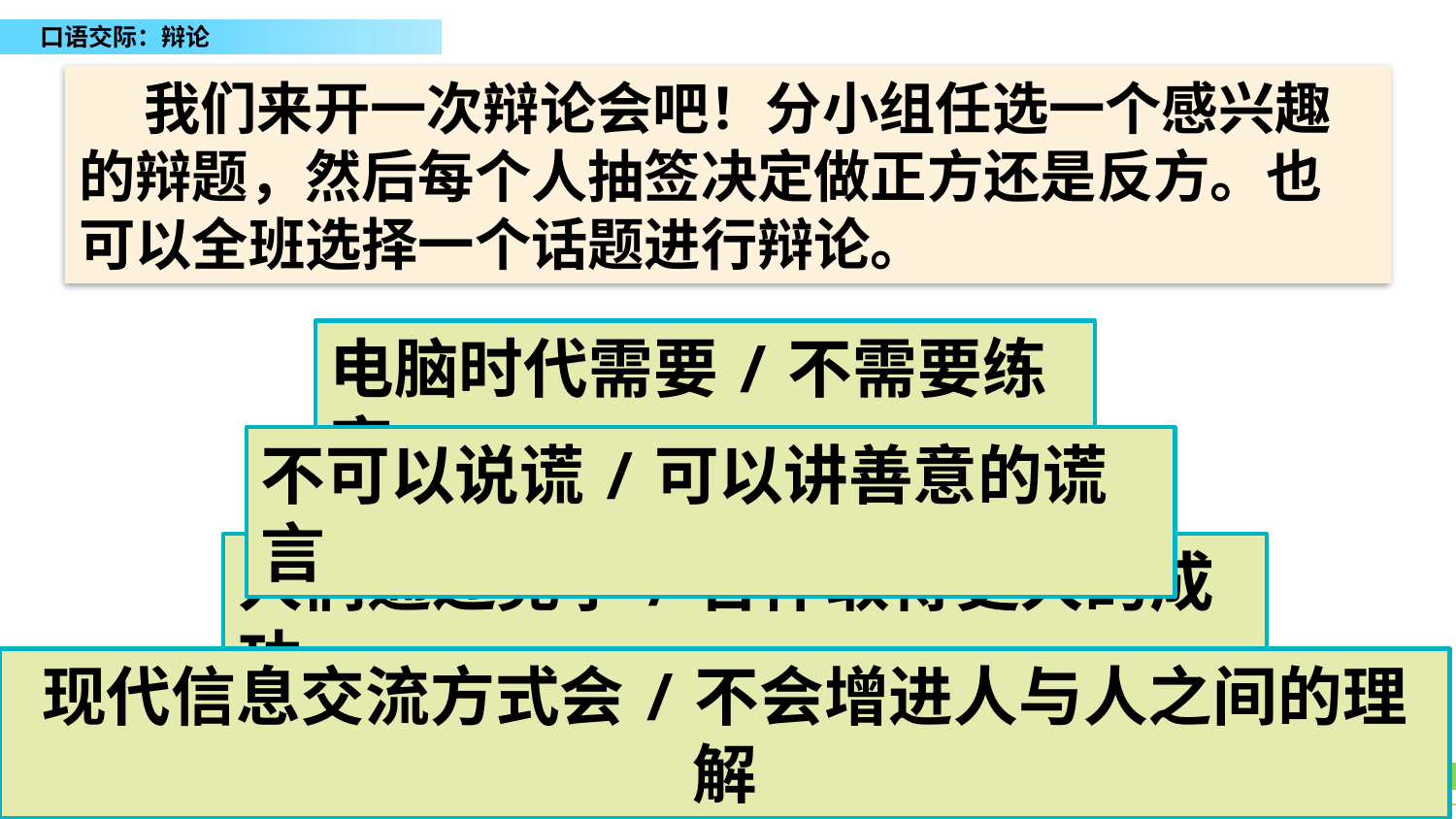

我们来开一次辩论会吧！分小组任选一个感兴趣的辩题，然后每个人抽签决定做正方还是反方。也可以全班选择一个话题进行辩论。
电脑时代需要/不需要练字
不可以说谎/可以讲善意的谎言
人们通过竞争/合作取得更大的成功
现代信息交流方式会/不会增进人与人之间的理解